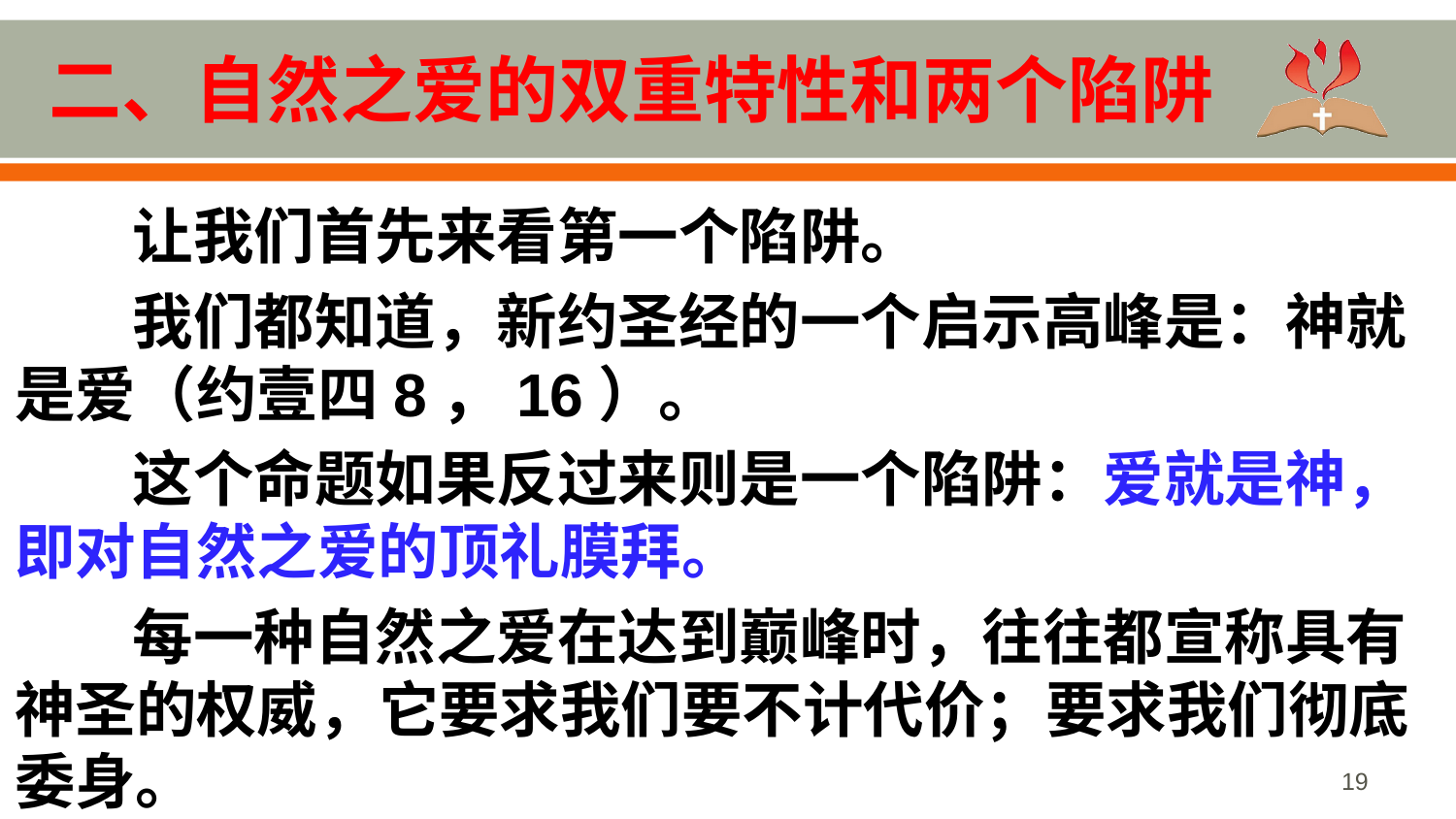

# 二、自然之爱的双重特性和两个陷阱
让我们首先来看第一个陷阱。
我们都知道，新约圣经的一个启示高峰是：神就是爱（约壹四8，16）。
这个命题如果反过来则是一个陷阱：爱就是神，即对自然之爱的顶礼膜拜。
每一种自然之爱在达到巅峰时，往往都宣称具有神圣的权威，它要求我们要不计代价；要求我们彻底委身。

19